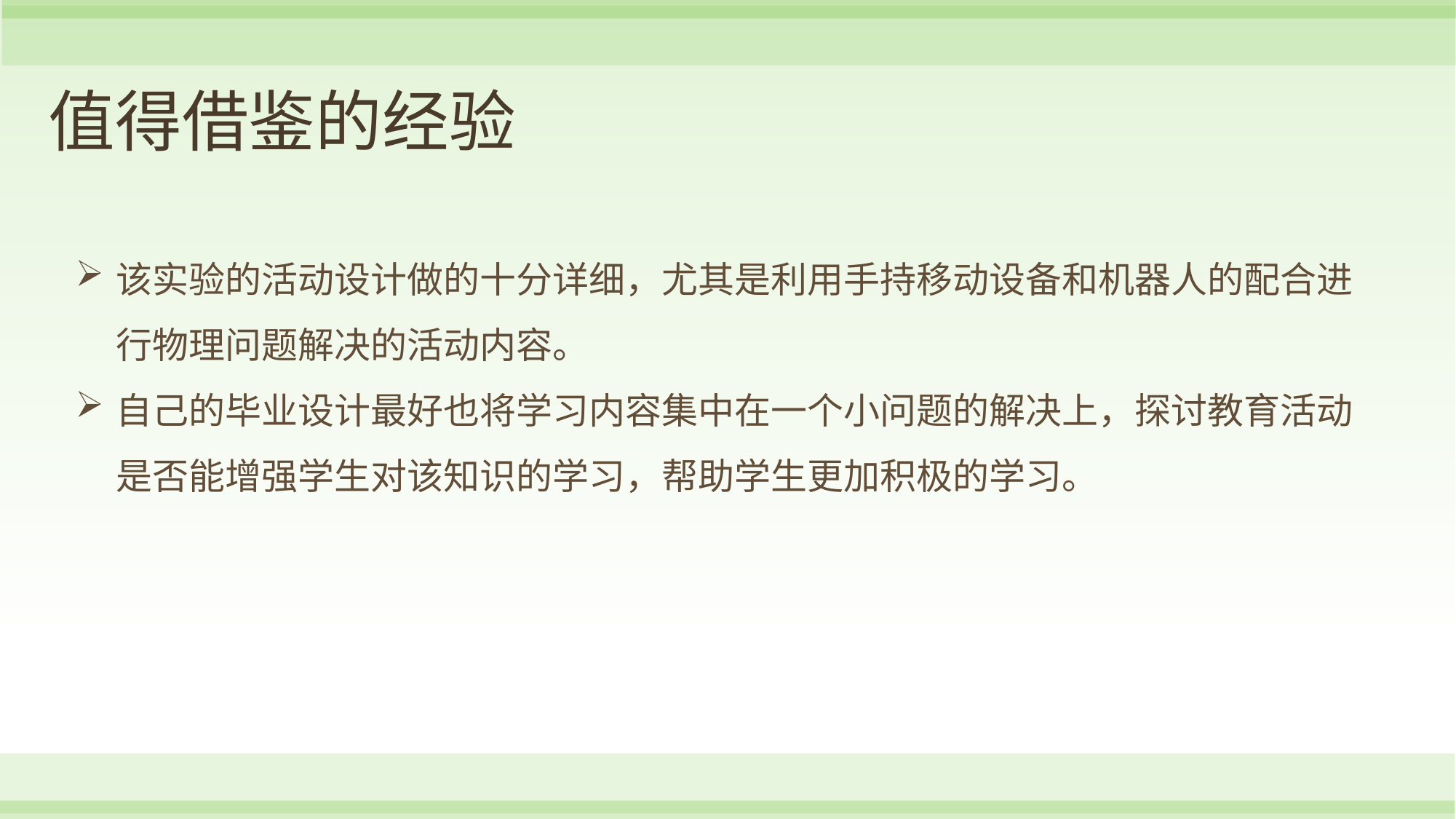

# 值得借鉴的经验
该实验的活动设计做的十分详细，尤其是利用手持移动设备和机器人的配合进行物理问题解决的活动内容。
自己的毕业设计最好也将学习内容集中在一个小问题的解决上，探讨教育活动是否能增强学生对该知识的学习，帮助学生更加积极的学习。